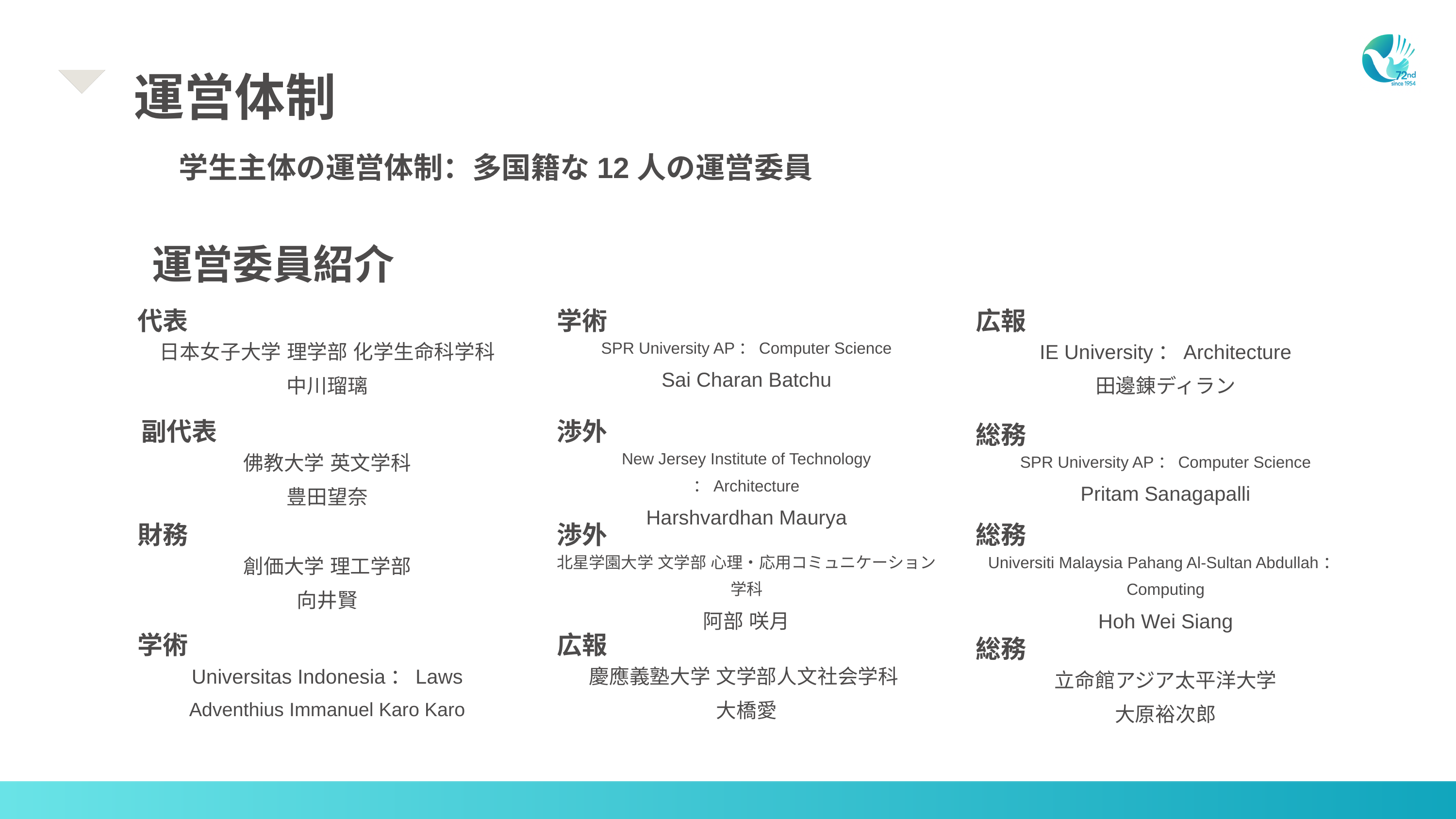

運営体制

学生主体の運営体制：多国籍な12人の運営委員
運営委員紹介
代表
日本女子大学 理学部 化学生命科学科
中川瑠璃
学術
SPR University AP：Computer Science
Sai Charan Batchu
広報
IE University：Architecture
田邊錬ディラン
副代表
佛教大学 英文学科
豊田望奈
渉外
New Jersey Institute of Technology
：Architecture
Harshvardhan Maurya
総務
SPR University AP：Computer Science
Pritam Sanagapalli
財務
創価大学 理工学部
向井賢
渉外
北星学園大学 文学部 心理・応用コミュニケーション学科
阿部 咲月
総務
Universiti Malaysia Pahang Al-Sultan Abdullah：Computing
Hoh Wei Siang
学術
Universitas Indonesia：Laws
Adventhius Immanuel Karo Karo
広報
慶應義塾大学 文学部人文社会学科
大橋愛
総務
立命館アジア太平洋大学
大原裕次郎